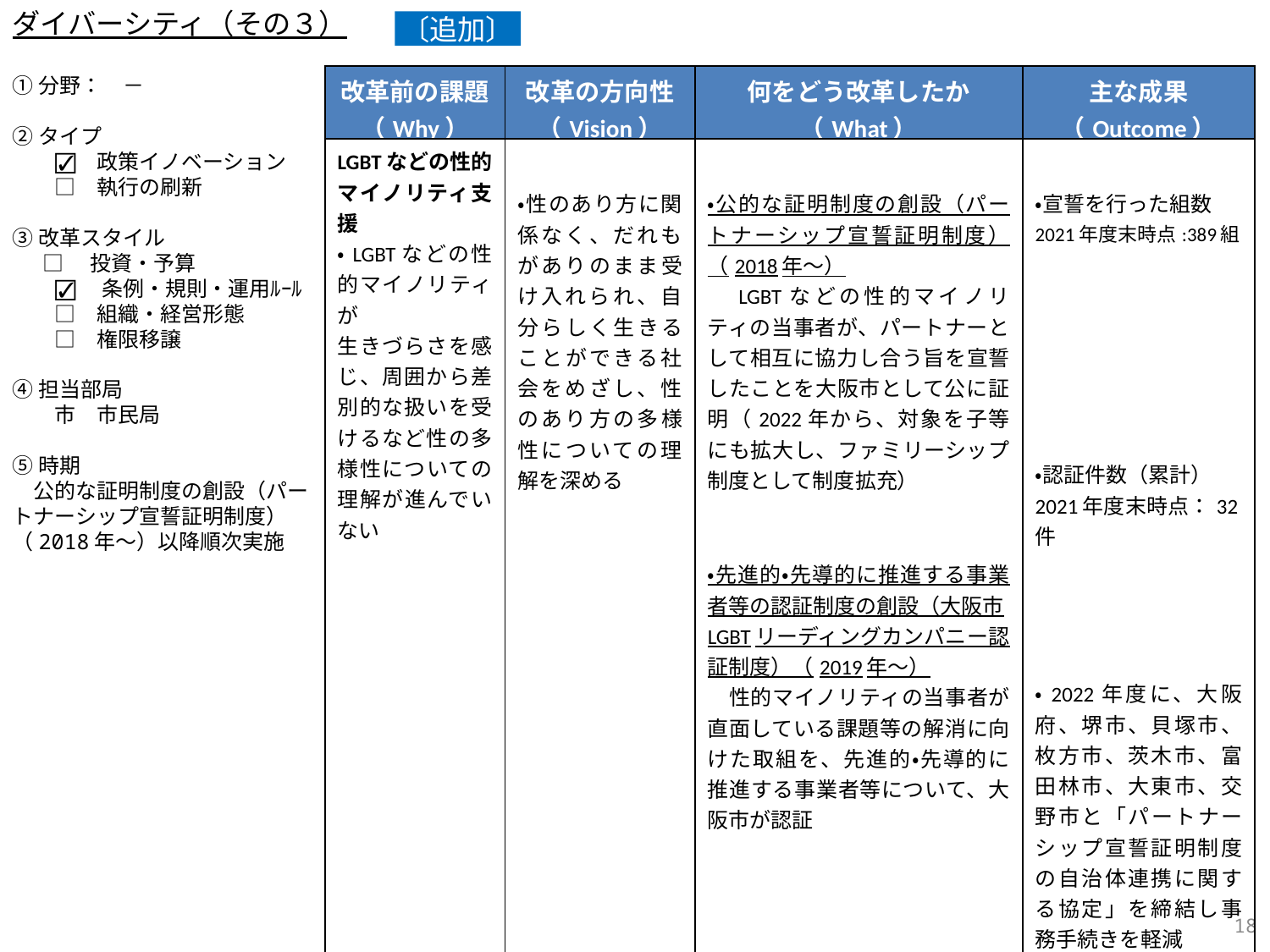

ダイバーシティ（その３）
〔追加〕
①分野：　－

②タイプ
　　☑　政策イノベーション
　　□　執行の刷新

③改革スタイル
　  □ 　投資・予算
　　☑ 　条例・規則・運用ﾙｰﾙ
　　□　組織・経営形態
　　□　権限移譲

④担当部局
　　市　市民局

⑤時期
　公的な証明制度の創設（パートナーシップ宣誓証明制度）（2018年～）以降順次実施
| 改革前の課題 （Why） | 改革の方向性 （Vision） | 何をどう改革したか （What） | 主な成果 （Outcome） |
| --- | --- | --- | --- |
| LGBTなどの性的マイノリティ支援 ・LGBTなどの性的マイノリティが 生きづらさを感じ、周囲から差別的な扱いを受けるなど性の多様性についての理解が進んでいない | ・性のあり方に関係なく、だれもがありのまま受け入れられ、自分らしく生きることができる社会をめざし、性のあり方の多様性についての理解を深める | ・公的な証明制度の創設（パートナーシップ宣誓証明制度）（2018年～） 　LGBTなどの性的マイノリティの当事者が、パートナーとして相互に協力し合う旨を宣誓したことを大阪市として公に証明（2022年から、対象を子等にも拡大し、ファミリーシップ制度として制度拡充） ・先進的・先導的に推進する事業者等の認証制度の創設（大阪市LGBTリーディングカンパニー認証制度）（2019年～） 　性的マイノリティの当事者が直面している課題等の解消に向けた取組を、先進的・先導的に推進する事業者等について、大阪市が認証 | ・宣誓を行った組数 2021年度末時点:389組 ・認証件数（累計） 2021年度末時点：32件 ・2022年度に、大阪府、堺市、貝塚市、枚方市、茨木市、富田林市、大東市、交野市と「パートナーシップ宣誓証明制度の自治体連携に関する協定」を締結し事務手続きを軽減 |
18